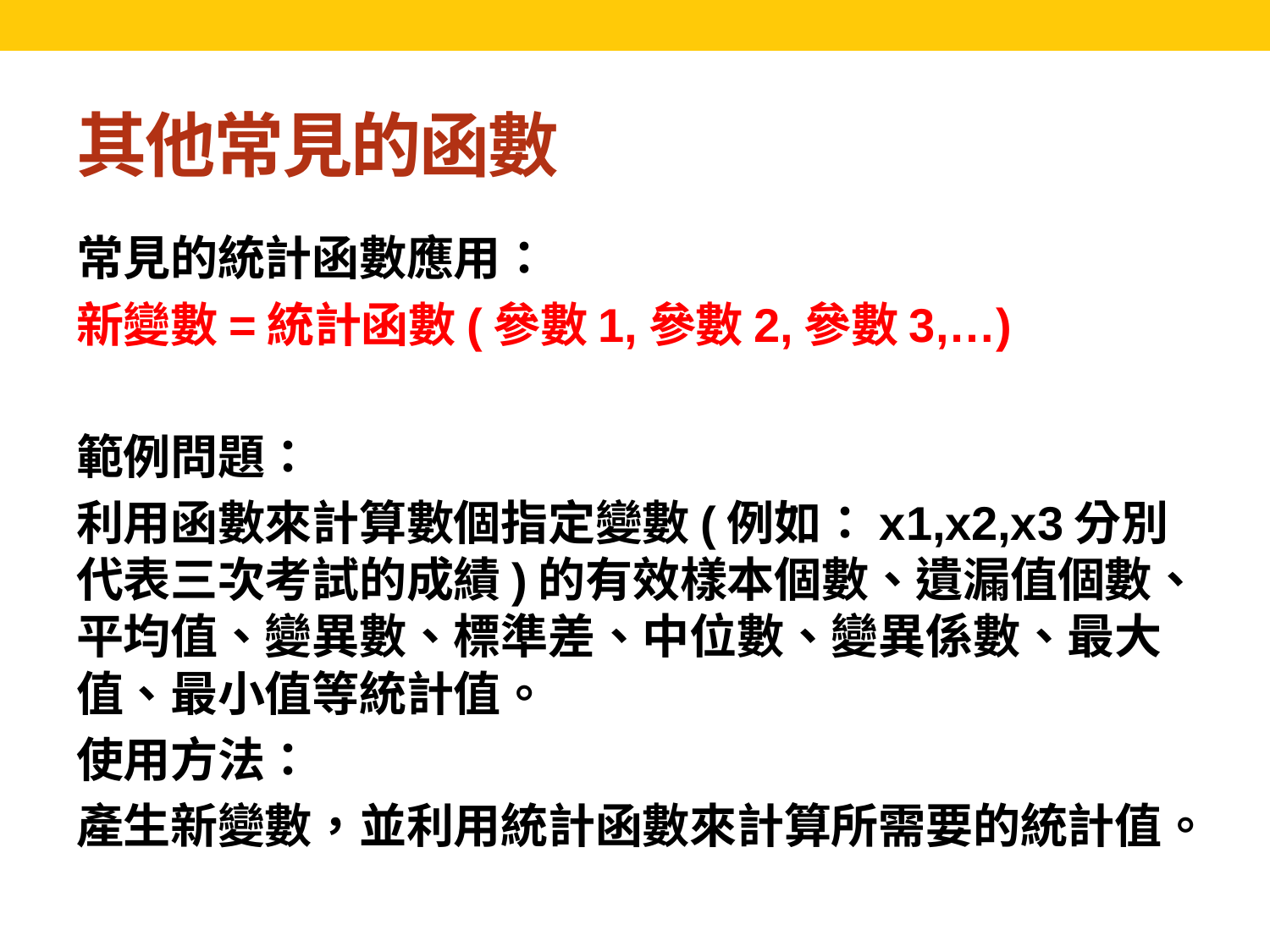

# 其他常見的函數
常見的統計函數應用：
新變數=統計函數(參數1,參數2,參數3,…)

範例問題：
利用函數來計算數個指定變數(例如：x1,x2,x3分別代表三次考試的成績)的有效樣本個數、遺漏值個數、平均值、變異數、標準差、中位數、變異係數、最大值、最小值等統計值。
使用方法：
產生新變數，並利用統計函數來計算所需要的統計值。